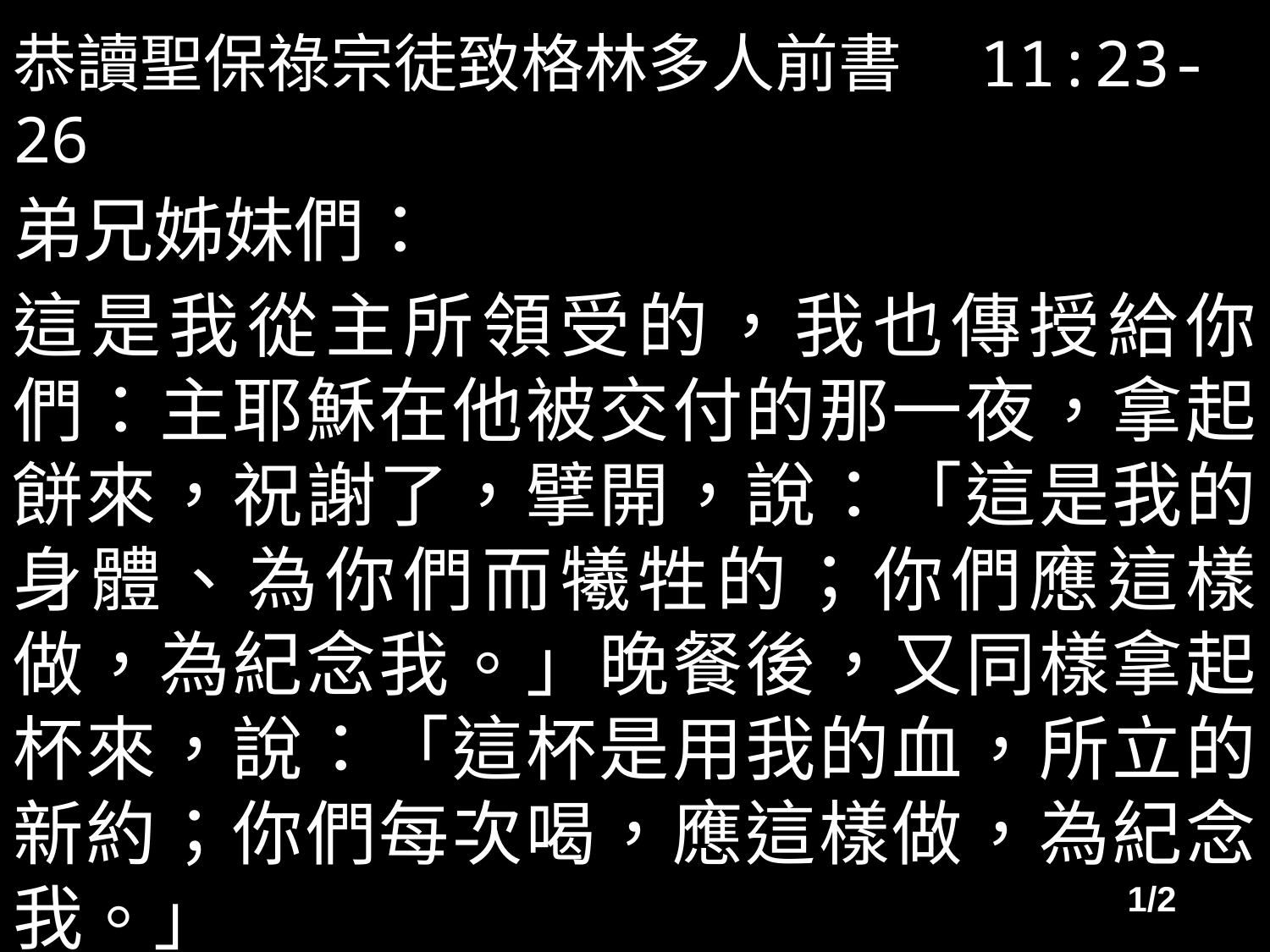

恭讀聖保祿宗徒致格林多人前書　11:23-26
弟兄姊妹們：
這是我從主所領受的，我也傳授給你們：主耶穌在他被交付的那一夜，拿起餅來，祝謝了，擘開，說：「這是我的身體、為你們而犧牲的；你們應這樣做，為紀念我。」晚餐後，又同樣拿起杯來，說：「這杯是用我的血，所立的新約；你們每次喝，應這樣做，為紀念我。」
1/2